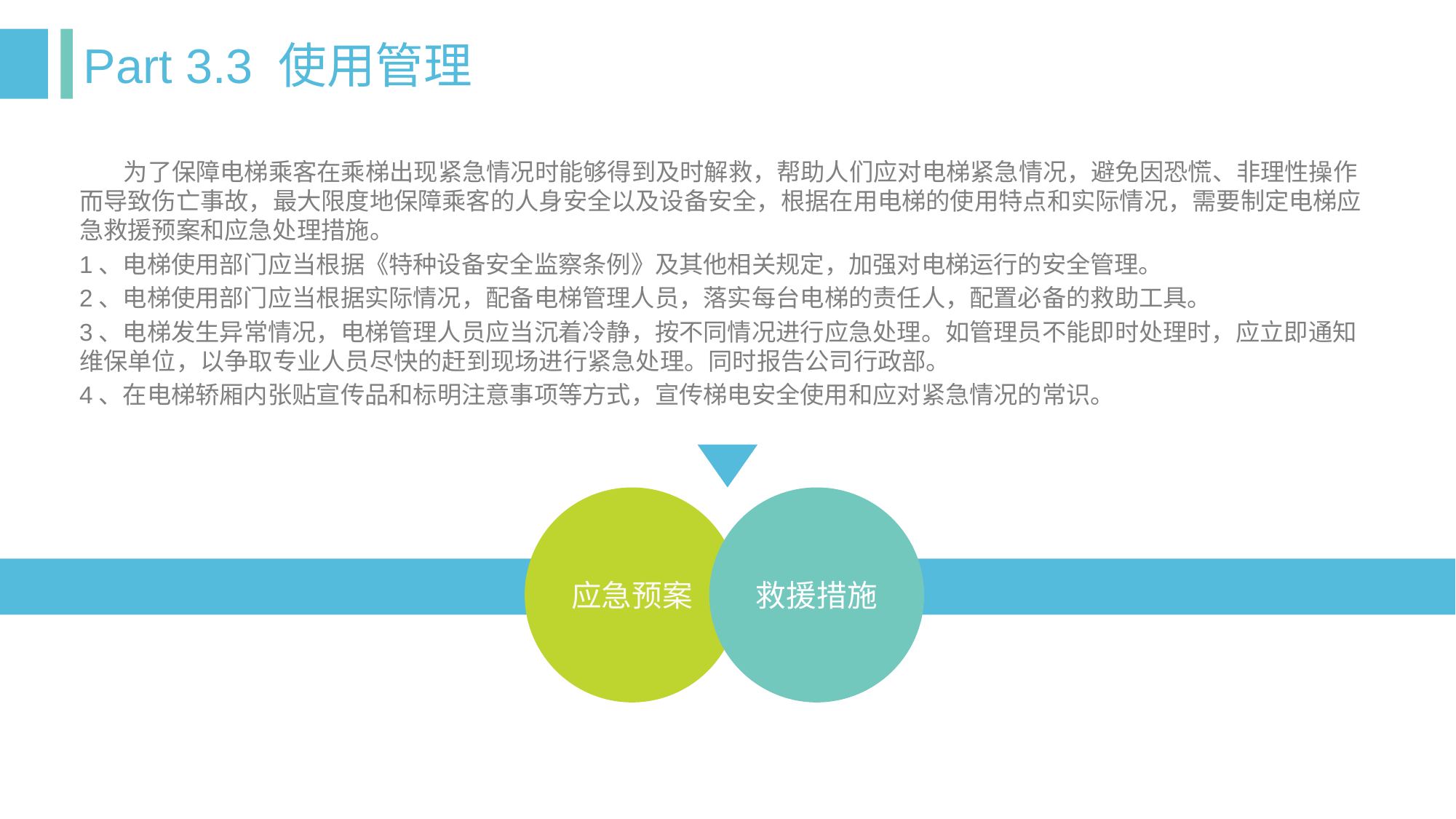

# Part 3.3 使用管理
       为了保障电梯乘客在乘梯出现紧急情况时能够得到及时解救，帮助人们应对电梯紧急情况，避免因恐慌、非理性操作而导致伤亡事故，最大限度地保障乘客的人身安全以及设备安全，根据在用电梯的使用特点和实际情况，需要制定电梯应急救援预案和应急处理措施。
1、电梯使用部门应当根据《特种设备安全监察条例》及其他相关规定，加强对电梯运行的安全管理。
2、电梯使用部门应当根据实际情况，配备电梯管理人员，落实每台电梯的责任人，配置必备的救助工具。
3、电梯发生异常情况，电梯管理人员应当沉着冷静，按不同情况进行应急处理。如管理员不能即时处理时，应立即通知维保单位，以争取专业人员尽快的赶到现场进行紧急处理。同时报告公司行政部。
4、在电梯轿厢内张贴宣传品和标明注意事项等方式，宣传梯电安全使用和应对紧急情况的常识。

应急预案
救援措施